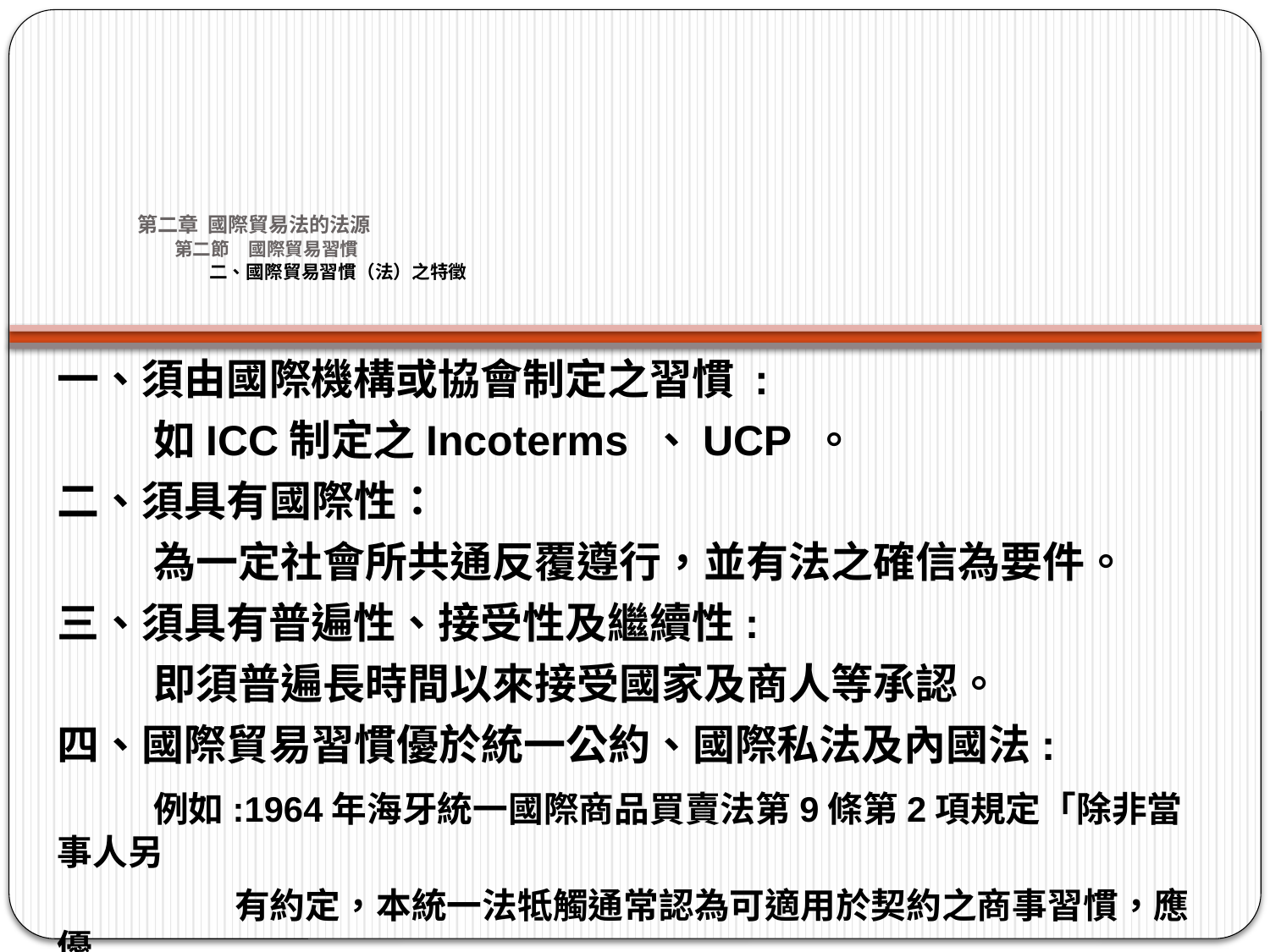

# 第二章  國際貿易法的法源 第二節　國際貿易習慣 二、國際貿易習慣（法）之特徵
一、須由國際機構或協會制定之習慣 :
         如ICC制定之Incoterms 、UCP 。
二、須具有國際性：
         為一定社會所共通反覆遵行，並有法之確信為要件。
三、須具有普遍性、接受性及繼續性:
         即須普遍長時間以來接受國家及商人等承認。
四、國際貿易習慣優於統一公約、國際私法及內國法:
         例如:1964年海牙統一國際商品買賣法第9條第2項規定「除非當 事人另
                     有約定，本統一法牴觸通常認為可適用於契約之商事習慣，應優
                     先適用該習慣。」